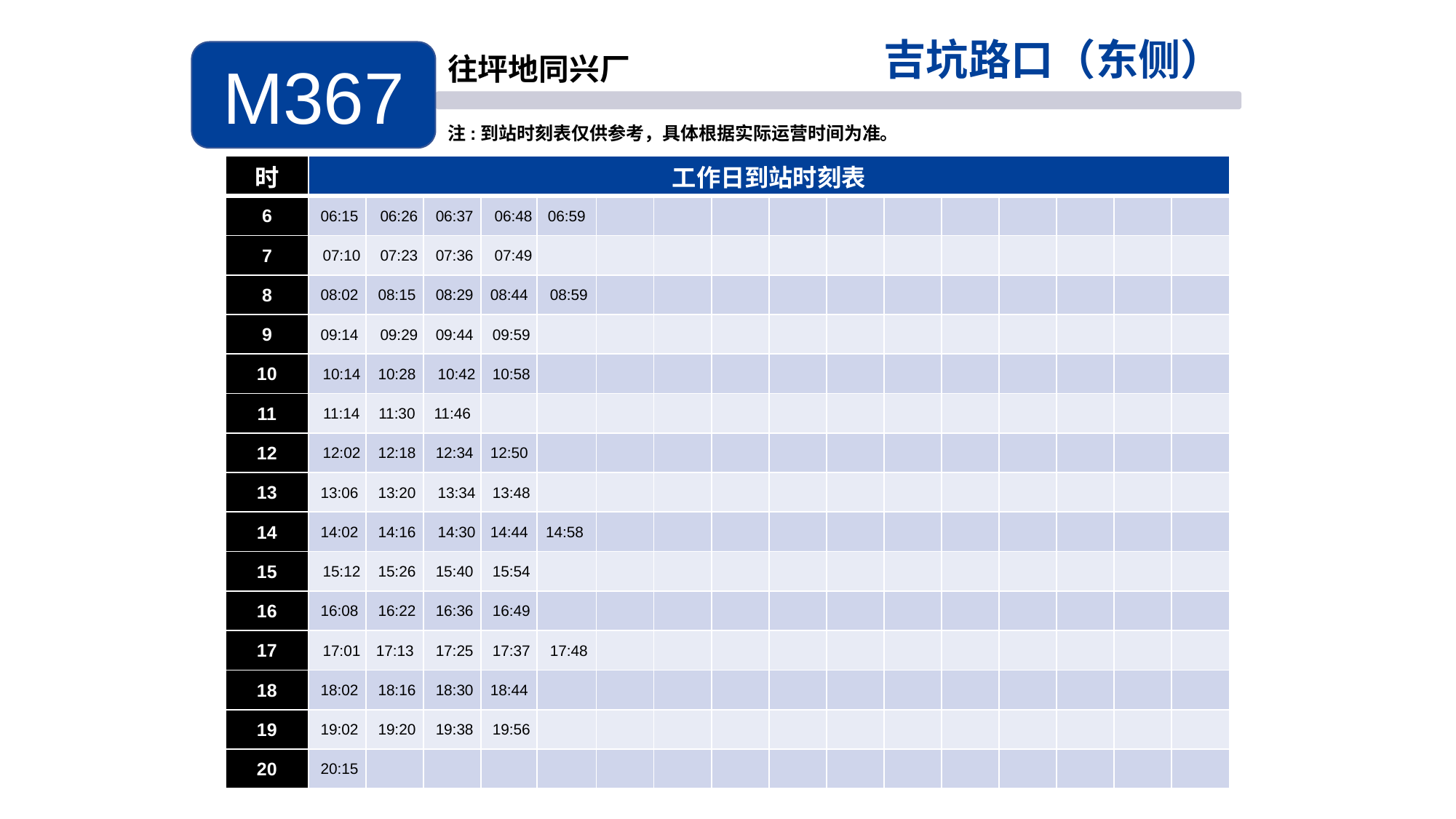

吉坑路口（东侧）
M367
往坪地同兴厂

注:到站时刻表仅供参考，具体根据实际运营时间为准。
| 时 | 工作日到站时刻表 |  |  |  |  |  |  |  |  |  |  |  |  |  |  |  |
| --- | --- | --- | --- | --- | --- | --- | --- | --- | --- | --- | --- | --- | --- | --- | --- | --- |
| 6 | 06:15 | 06:26 | 06:37 | 06:48 | 06:59 |  |  |  |  |  |  |  |  |  |  |  |
| 7 | 07:10 | 07:23 | 07:36 | 07:49 |  |  |  |  |  |  |  |  |  |  |  |  |
| 8 | 08:02 | 08:15 | 08:29 | 08:44 | 08:59 |  |  |  |  |  |  |  |  |  |  |  |
| 9 | 09:14 | 09:29 | 09:44 | 09:59 |  |  |  |  |  |  |  |  |  |  |  |  |
| 10 | 10:14 | 10:28 | 10:42 | 10:58 |  |  |  |  |  |  |  |  |  |  |  |  |
| 11 | 11:14 | 11:30 | 11:46 |  |  |  |  |  |  |  |  |  |  |  |  |  |
| 12 | 12:02 | 12:18 | 12:34 | 12:50 |  |  |  |  |  |  |  |  |  |  |  |  |
| 13 | 13:06 | 13:20 | 13:34 | 13:48 |  |  |  |  |  |  |  |  |  |  |  |  |
| 14 | 14:02 | 14:16 | 14:30 | 14:44 | 14:58 |  |  |  |  |  |  |  |  |  |  |  |
| 15 | 15:12 | 15:26 | 15:40 | 15:54 |  |  |  |  |  |  |  |  |  |  |  |  |
| 16 | 16:08 | 16:22 | 16:36 | 16:49 |  |  |  |  |  |  |  |  |  |  |  |  |
| 17 | 17:01 | 17:13 | 17:25 | 17:37 | 17:48 |  |  |  |  |  |  |  |  |  |  |  |
| 18 | 18:02 | 18:16 | 18:30 | 18:44 |  |  |  |  |  |  |  |  |  |  |  |  |
| 19 | 19:02 | 19:20 | 19:38 | 19:56 |  |  |  |  |  |  |  |  |  |  |  |  |
| 20 | 20:15 |  |  |  |  |  |  |  |  |  |  |  |  |  |  |  |